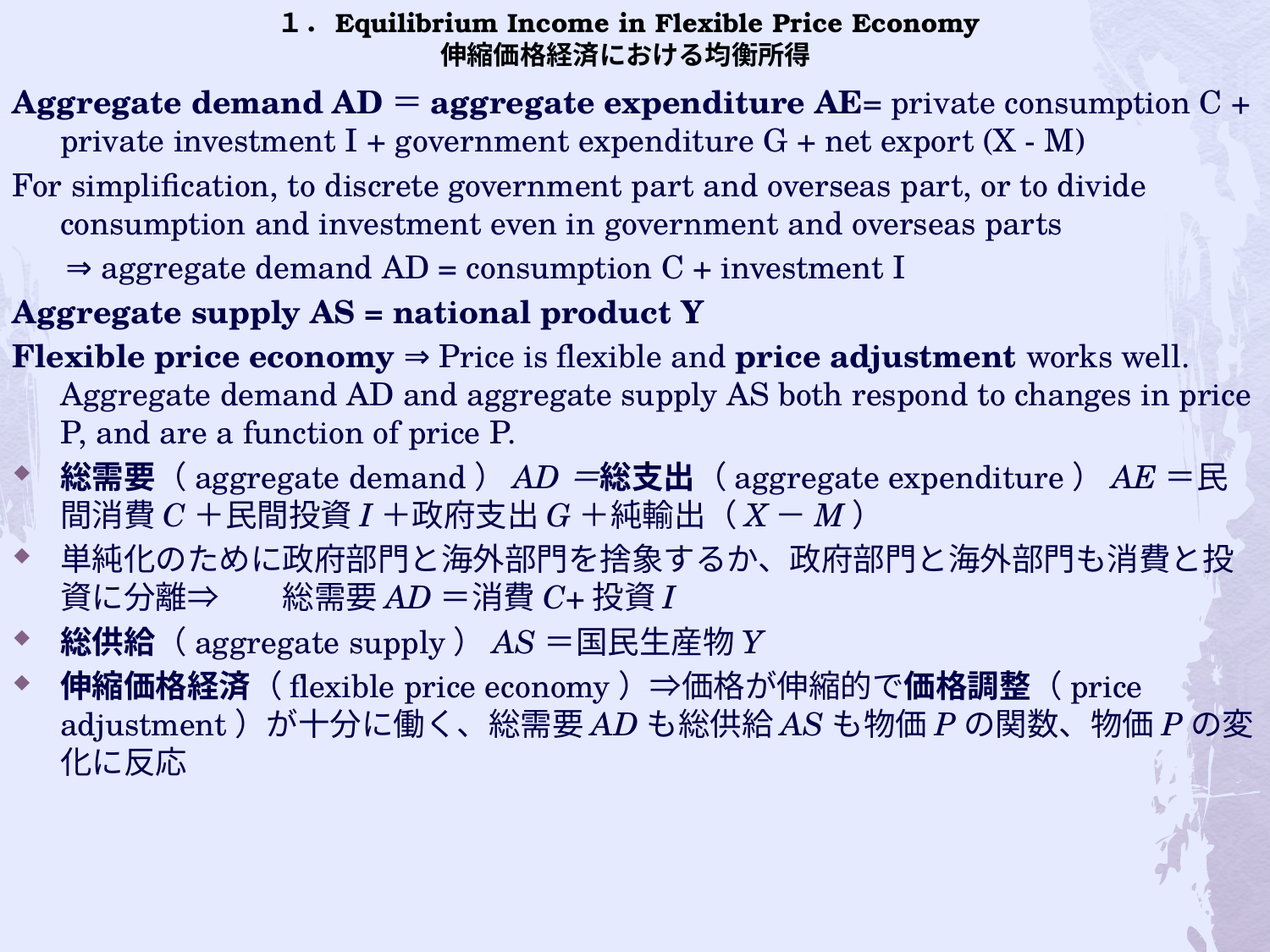

# １．Equilibrium Income in Flexible Price Economy 伸縮価格経済における均衡所得
Aggregate demand AD＝aggregate expenditure AE= private consumption C + private investment I + government expenditure G + net export (X - M)
For simplification, to discrete government part and overseas part, or to divide consumption and investment even in government and overseas parts
      ⇒ aggregate demand AD = consumption C + investment I
Aggregate supply AS = national product Y
Flexible price economy ⇒ Price is flexible and price adjustment works well.  Aggregate demand AD and aggregate supply AS both respond to changes in price P, and are a function of price P.
総需要（aggregate demand）AD＝総支出（aggregate expenditure）AE＝民間消費C＋民間投資I＋政府支出G＋純輸出（X－M）
単純化のために政府部門と海外部門を捨象するか、政府部門と海外部門も消費と投資に分離⇒　　総需要AD＝消費C+投資I
総供給（aggregate supply）AS＝国民生産物Y
伸縮価格経済（flexible price economy）⇒価格が伸縮的で価格調整（price adjustment）が十分に働く、総需要ADも総供給ASも物価Pの関数、物価Pの変化に反応